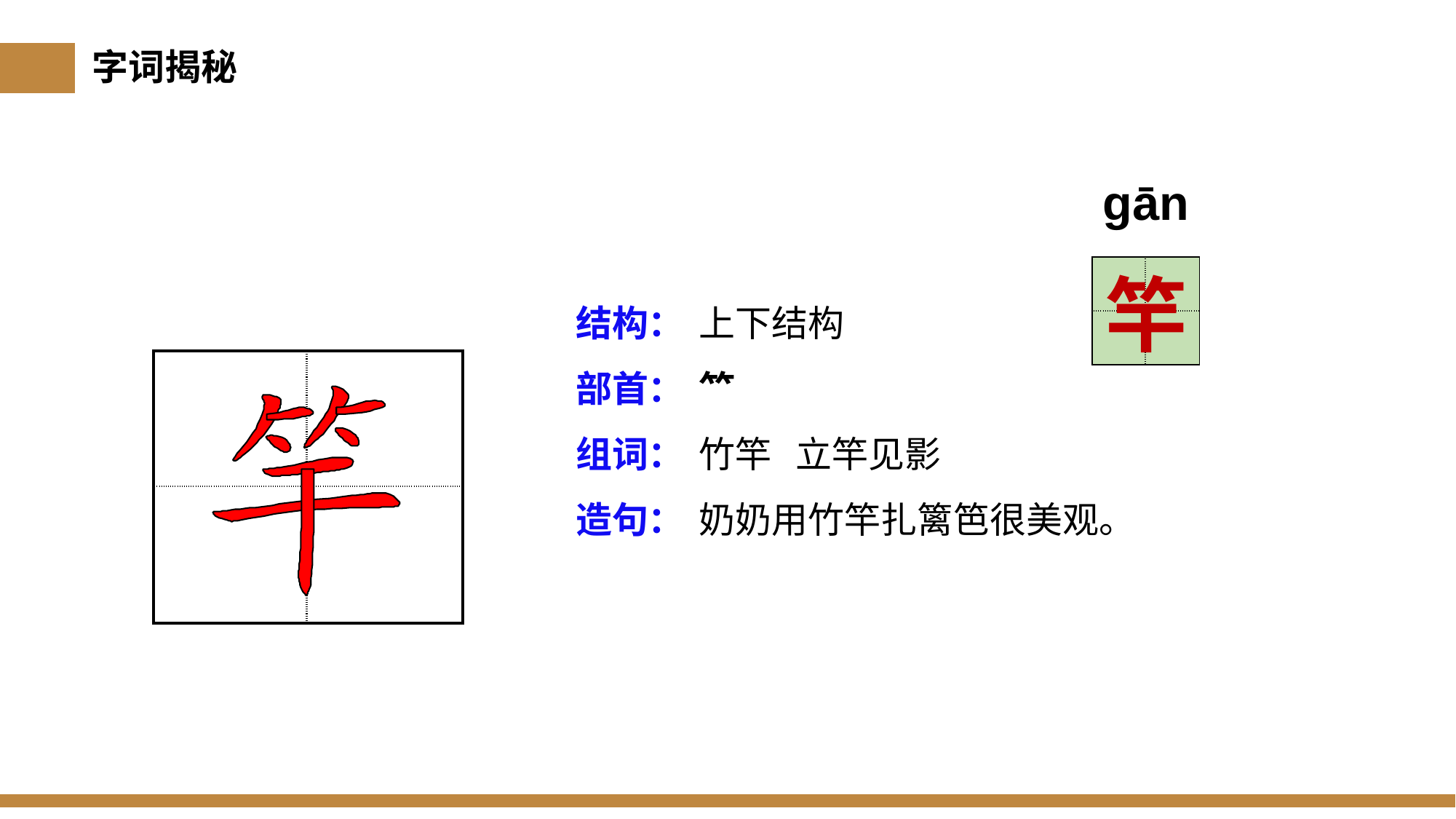

字词揭秘
gān
|  |  |
| --- | --- |
|  |  |
竿
结构：
部首：
组词：
造句：
上下结构
⺮
竹竿   立竿见影
奶奶用竹竿扎篱笆很美观。
|  |  |
| --- | --- |
|  |  |